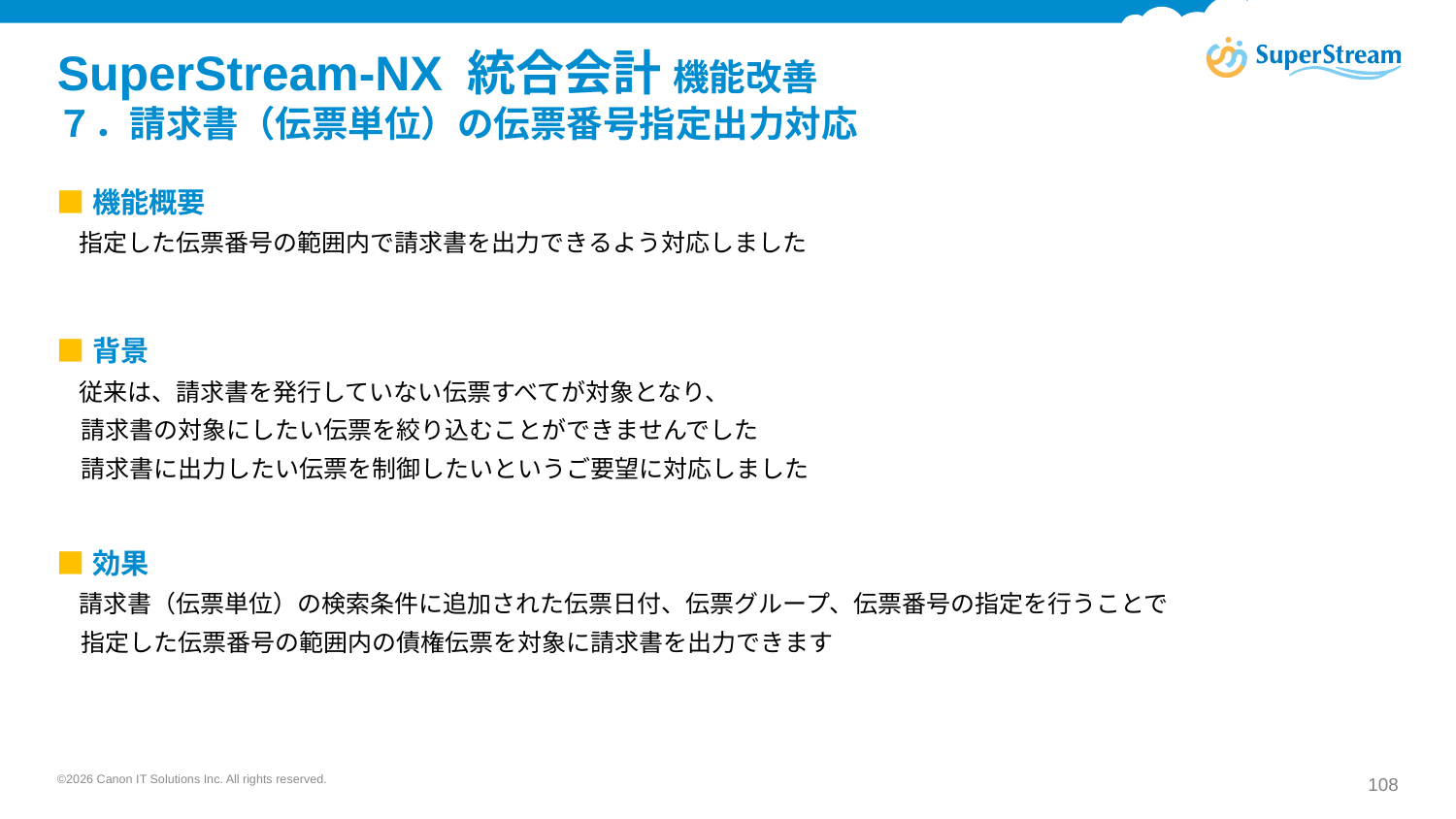

# SuperStream-NX 統合会計 機能改善 ７．請求書（伝票単位）の伝票番号指定出力対応
■機能概要
　指定した伝票番号の範囲内で請求書を出力できるよう対応しました
■背景
　従来は、請求書を発行していない伝票すべてが対象となり、
　請求書の対象にしたい伝票を絞り込むことができませんでした
　請求書に出力したい伝票を制御したいというご要望に対応しました
■効果
　請求書（伝票単位）の検索条件に追加された伝票日付、伝票グループ、伝票番号の指定を行うことで
　指定した伝票番号の範囲内の債権伝票を対象に請求書を出力できます
©2026 Canon IT Solutions Inc. All rights reserved.
108